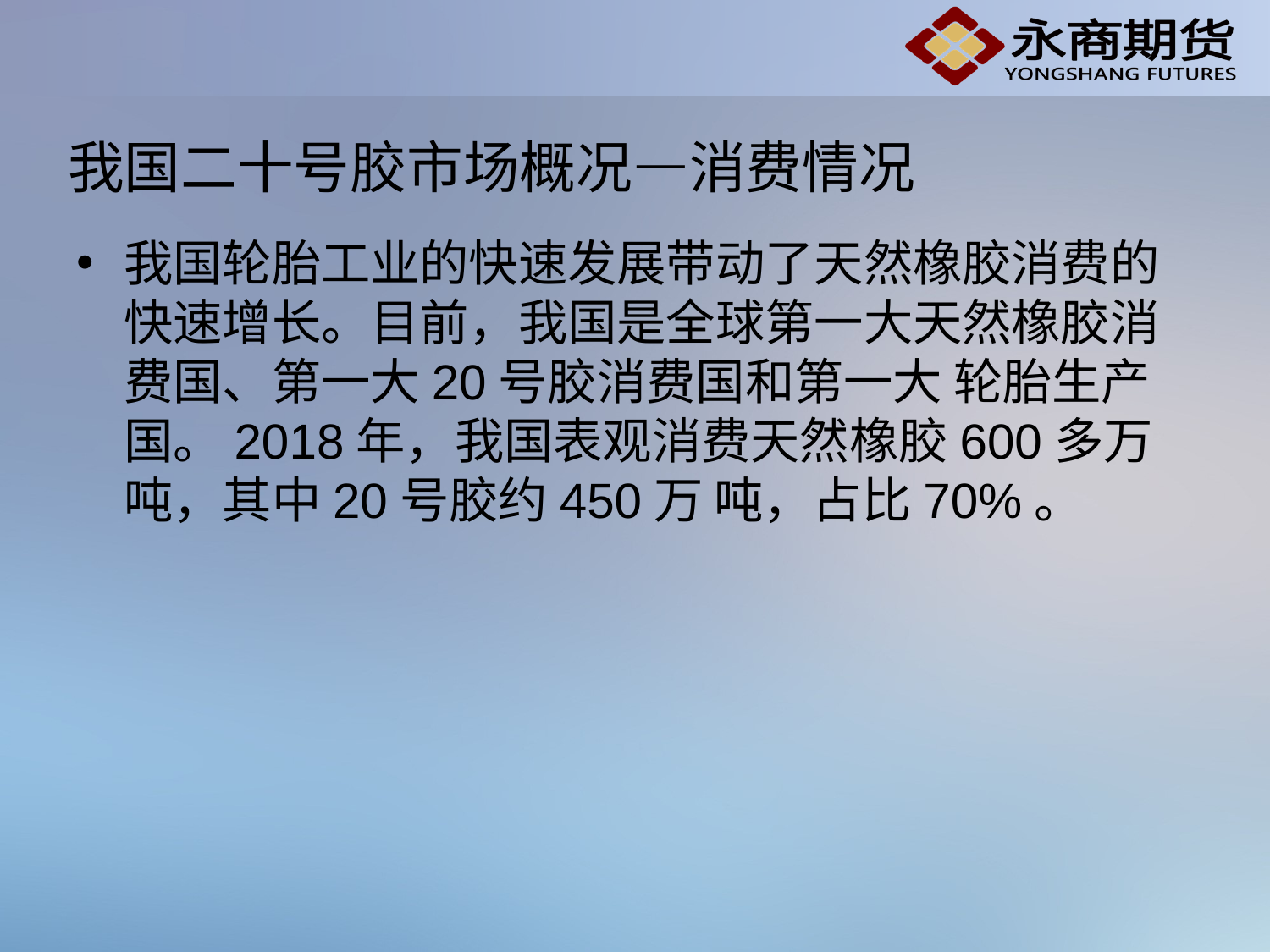

# 我国二十号胶市场概况—消费情况
我国轮胎工业的快速发展带动了天然橡胶消费的快速增长。目前，我国是全球第一大天然橡胶消费国、第一大20号胶消费国和第一大 轮胎生产国。2018年，我国表观消费天然橡胶600多万吨，其中20号胶约450万 吨，占比70%。